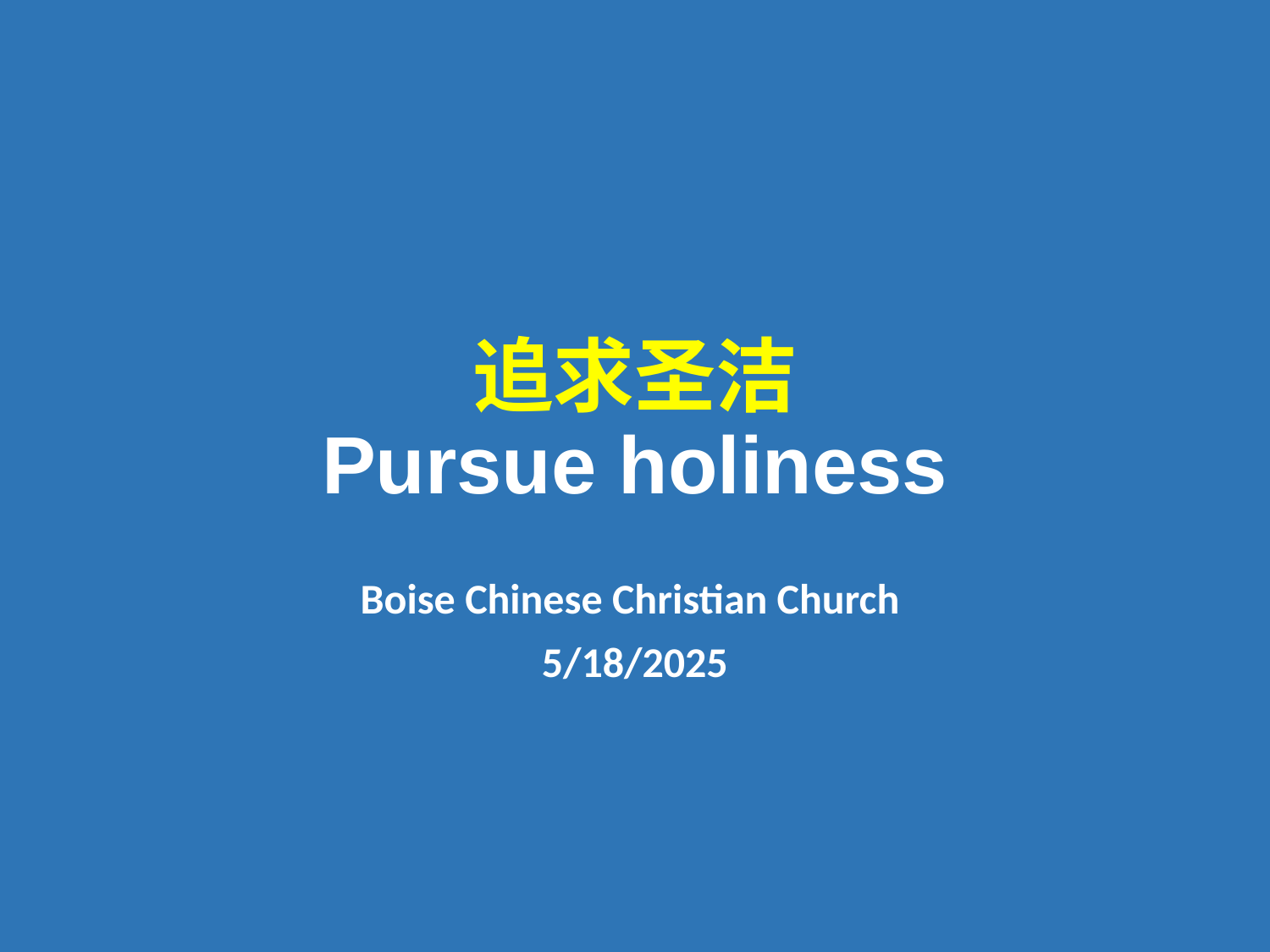

# 追求圣洁 Pursue holiness
Boise Chinese Christian Church
5/18/2025